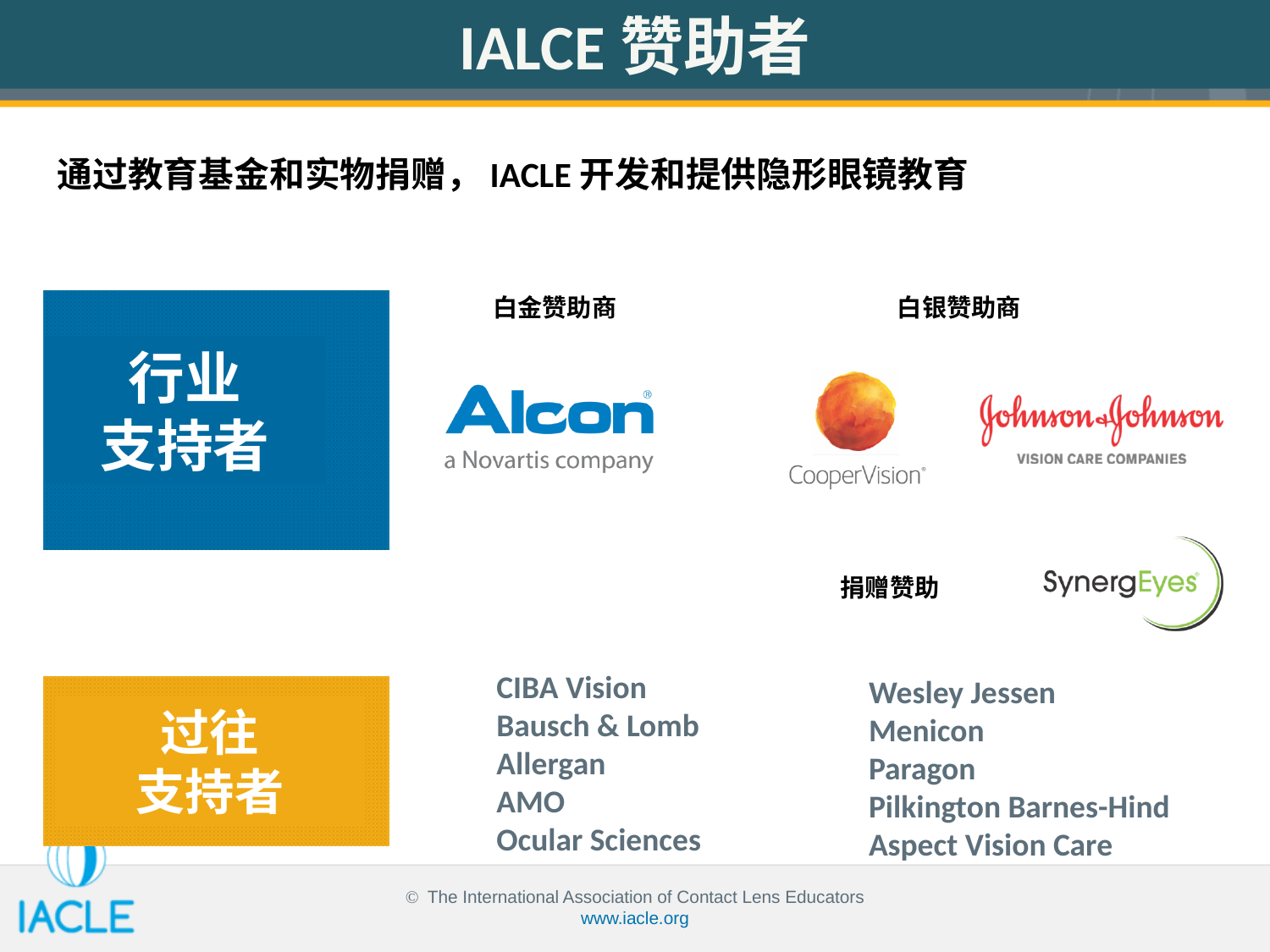

IALCE赞助者
通过教育基金和实物捐赠，IACLE开发和提供隐形眼镜教育

Platinum Sponsor
Silver Sponsors
白金赞助商
白银赞助商
行业
支持者
Donor Sponsor
捐赠赞助
CIBA Vision
Bausch & Lomb
Allergan
AMO
Ocular Sciences
Wesley Jessen
Menicon
Paragon
Pilkington Barnes-Hind
Aspect Vision Care
过往
支持者